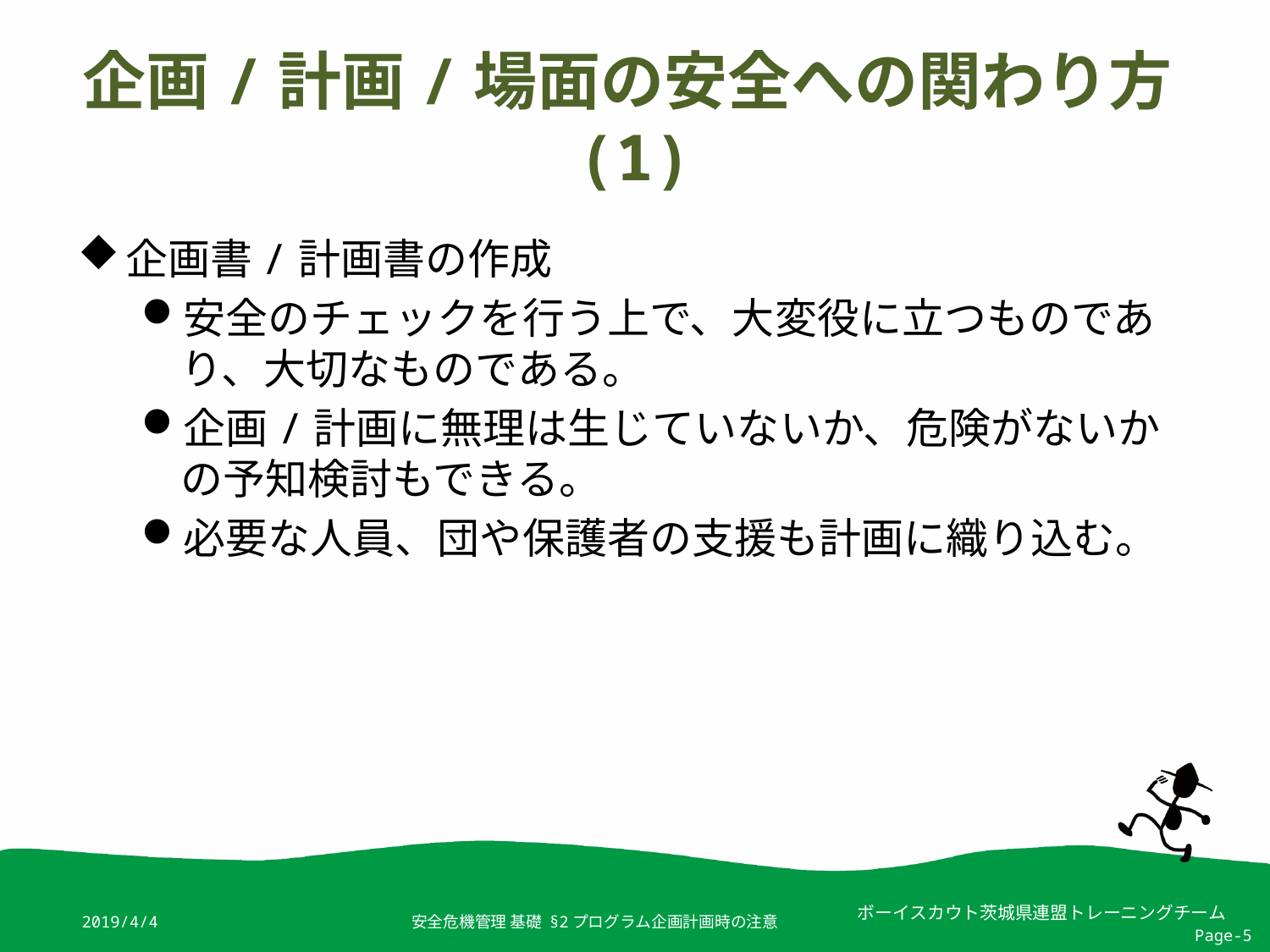

# 企画/計画/場面の安全への関わり方(1)
企画書/計画書の作成
安全のチェックを行う上で、大変役に立つものであり、大切なものである。
企画/計画に無理は生じていないか、危険がないかの予知検討もできる。
必要な人員、団や保護者の支援も計画に織り込む。

2019/4/4
安全危機管理 基礎 §2プログラム企画計画時の注意
Page-5